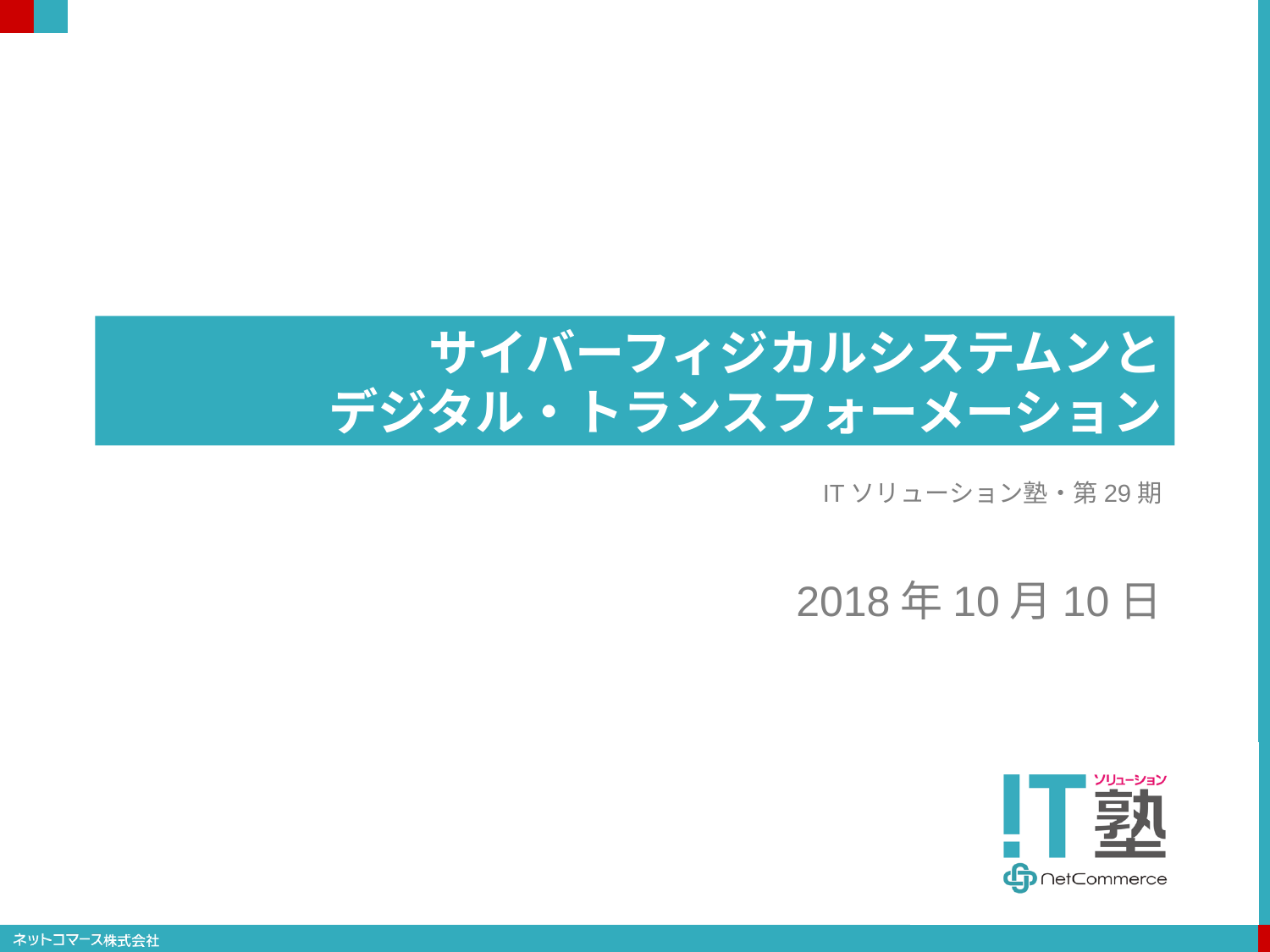

# サイバーフィジカルシステムンと デジタル・トランスフォーメーション
ITソリューション塾・第29期

2018年10月10日